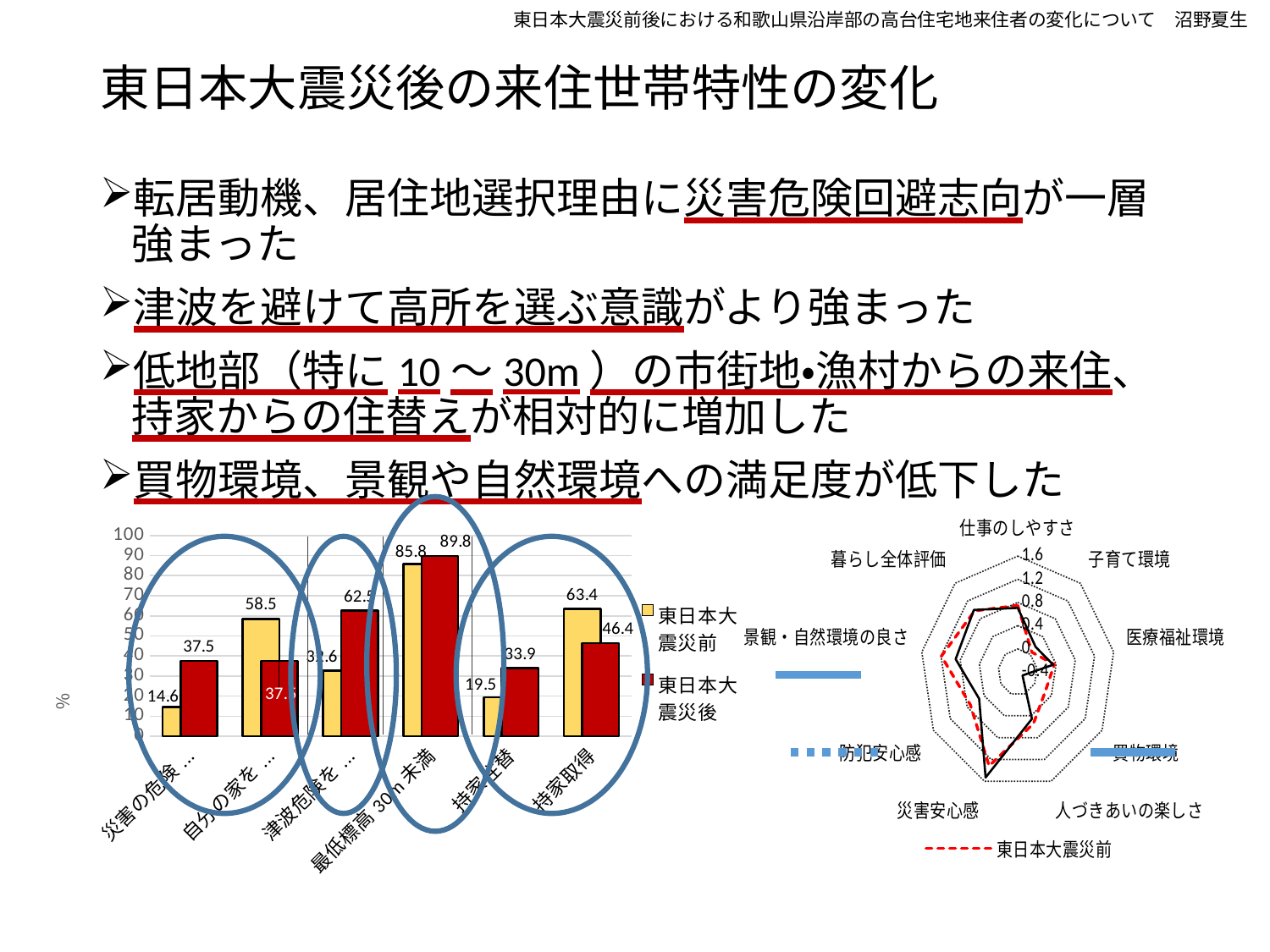

東日本大震災前後における和歌山県沿岸部の高台住宅地来住者の変化について　沼野夏生
# 東日本大震災後の来住世帯特性の変化
転居動機、居住地選択理由に災害危険回避志向が一層強まった
津波を避けて高所を選ぶ意識がより強まった
低地部（特に10～30m）の市街地・漁村からの来住、持家からの住替えが相対的に増加した
買物環境、景観や自然環境への満足度が低下した

### Chart

| Category | 東日本大震災前 | 東日本大震災後 |
|---|---|---|
| 仕事のしやすさ | 0.75 | 0.7076923076923077 |
| 子育て環境 | 0.05 | 0.1694915254237288 |
| 医療福祉環境 | 0.3617021276595745 | 0.3384615384615385 |
| 買物環境 | 0.2553191489361702 | -0.2878787878787879 |
| 人づきあいの楽しさ | 0.5434782608695652 | 0.45454545454545453 |
| 災害安心感 | 1.3191489361702127 | 1.5303030303030303 |
| 防犯安心感 | 0.723404255319149 | 0.5151515151515151 |
| 景観・自然環境の良さ | 1.1914893617021276 | 0.8939393939393939 |
| 暮らし全体評価 | 0.9787234042553191 | 1.0 |

### Chart

| Category | 東日本大震災前 | 東日本大震災後 |
|---|---|---|
| 災害の危険を感じた | 14.6 | 37.5 |
| 自分の家を持ちたい | 58.5 | 37.5 |
| 津波危険を強く意識 | 32.6 | 62.5 |
| 最低標高30m未満 | 85.8 | 89.8 |
| 持家住替 | 19.5 | 33.9 |
| 持家取得 | 63.4 | 46.4 |